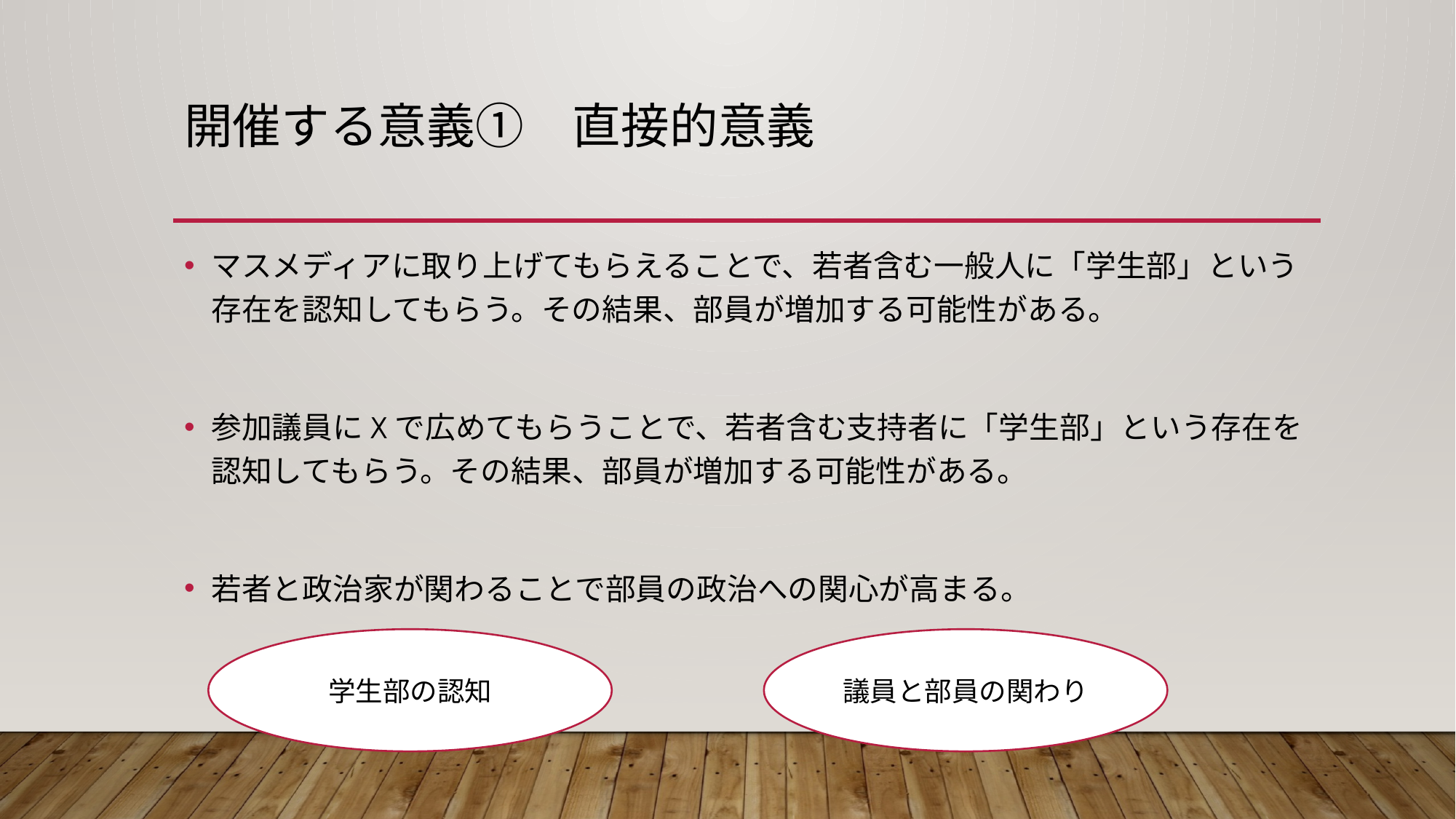

# 開催する意義①　直接的意義
マスメディアに取り上げてもらえることで、若者含む一般人に「学生部」という存在を認知してもらう。その結果、部員が増加する可能性がある。

参加議員にXで広めてもらうことで、若者含む支持者に「学生部」という存在を認知してもらう。その結果、部員が増加する可能性がある。

若者と政治家が関わることで部員の政治への関心が高まる。
議員と部員の関わり
学生部の認知